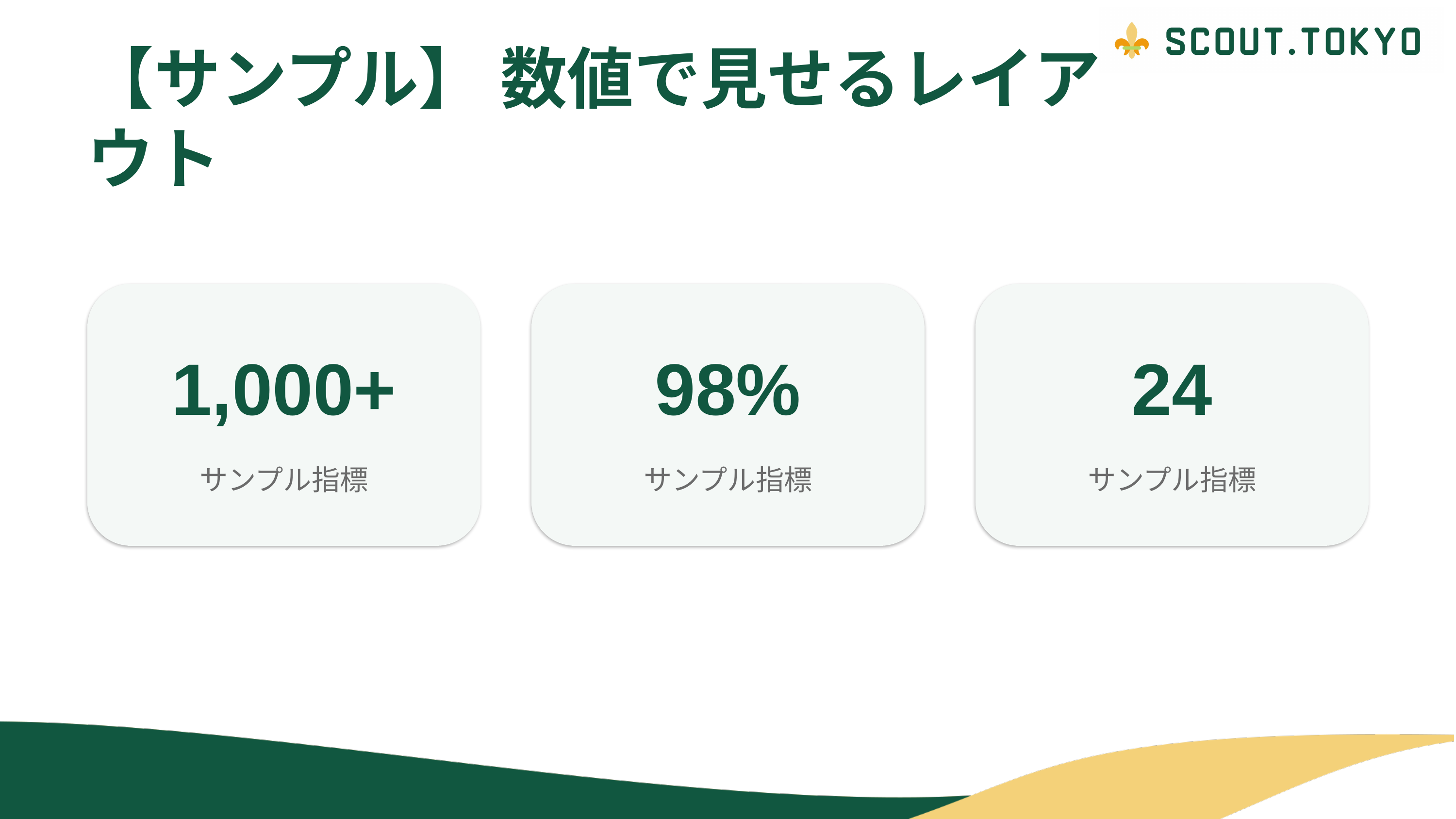

【サンプル】 数値で見せるレイアウト

1,000+
98%
24
サンプル指標
サンプル指標
サンプル指標